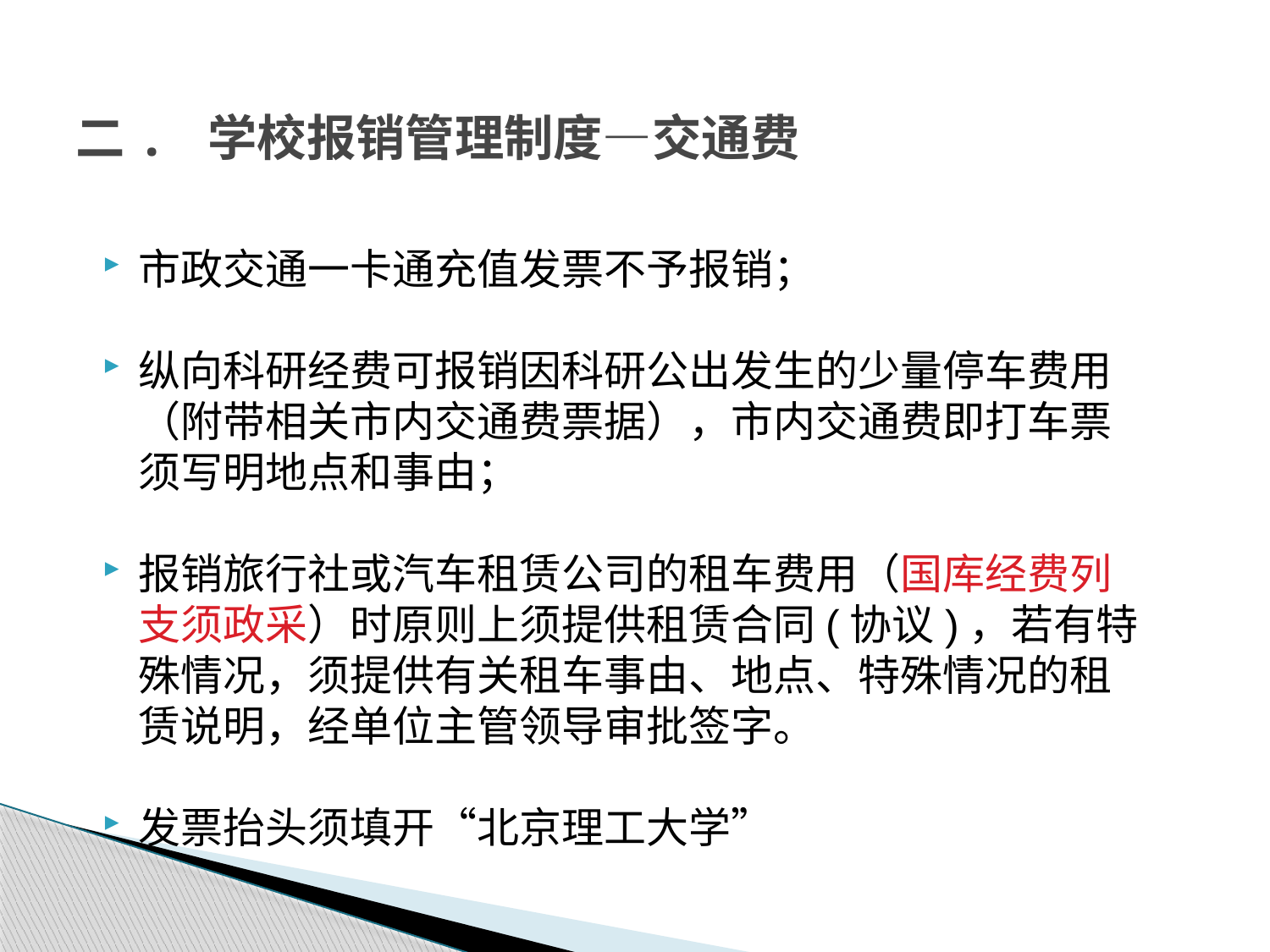

# 二. 学校报销管理制度—交通费
市政交通一卡通充值发票不予报销；

纵向科研经费可报销因科研公出发生的少量停车费用（附带相关市内交通费票据），市内交通费即打车票须写明地点和事由；

报销旅行社或汽车租赁公司的租车费用（国库经费列支须政采）时原则上须提供租赁合同(协议)，若有特殊情况，须提供有关租车事由、地点、特殊情况的租赁说明，经单位主管领导审批签字。

发票抬头须填开“北京理工大学”